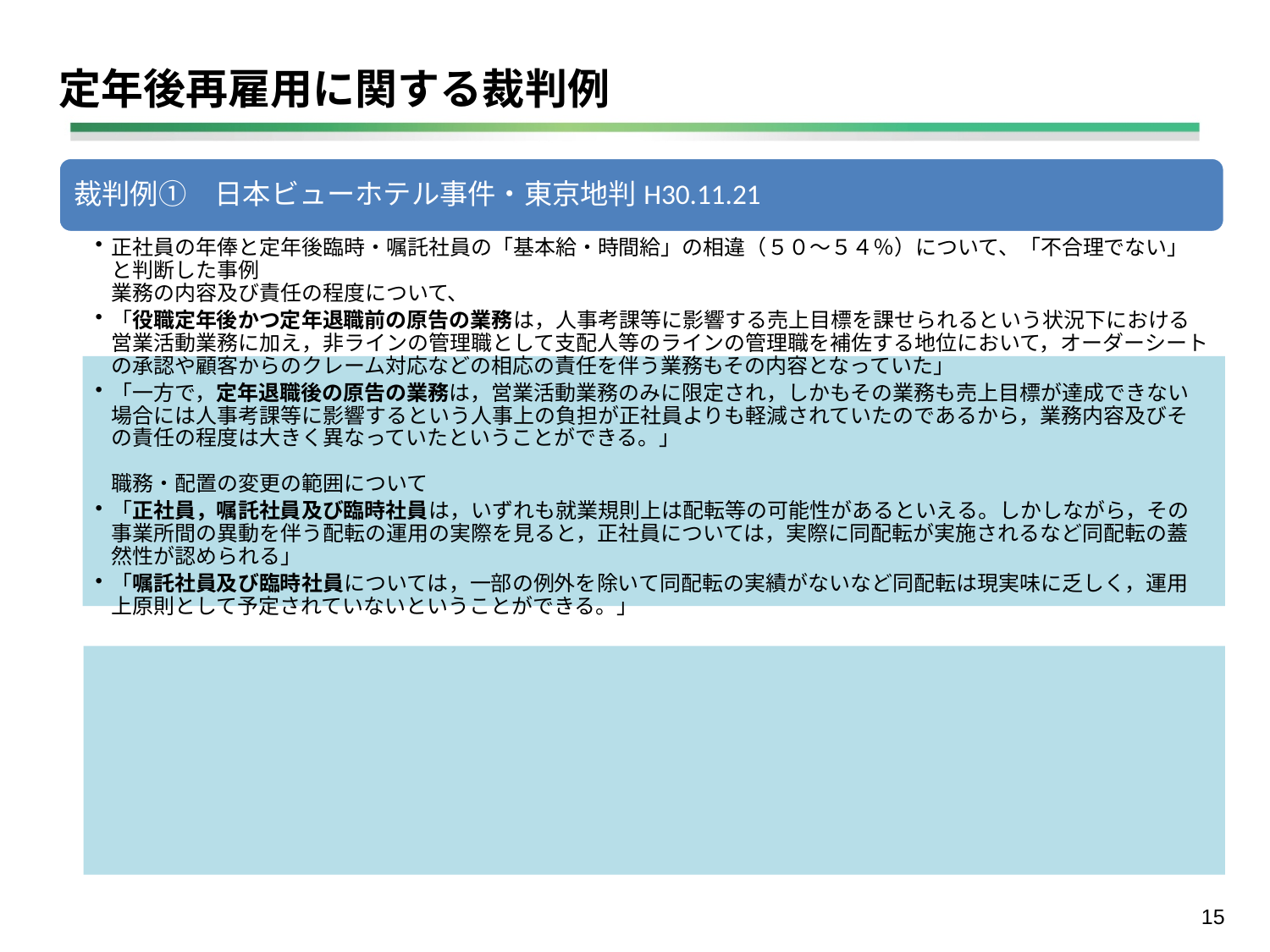

# 定年後再雇用に関する裁判例
裁判例①　日本ビューホテル事件・東京地判H30.11.21
正社員の年俸と定年後臨時・嘱託社員の「基本給・時間給」の相違（５０〜５４％）について、「不合理でない」と判断した事例
業務の内容及び責任の程度について、
「役職定年後かつ定年退職前の原告の業務は，人事考課等に影響する売上目標を課せられるという状況下における営業活動業務に加え，非ラインの管理職として支配人等のラインの管理職を補佐する地位において，オーダーシートの承認や顧客からのクレーム対応などの相応の責任を伴う業務もその内容となっていた」
「一方で，定年退職後の原告の業務は，営業活動業務のみに限定され，しかもその業務も売上目標が達成できない場合には人事考課等に影響するという人事上の負担が正社員よりも軽減されていたのであるから，業務内容及びその責任の程度は大きく異なっていたということができる。」
職務・配置の変更の範囲について
「正社員，嘱託社員及び臨時社員は，いずれも就業規則上は配転等の可能性があるといえる。しかしながら，その事業所間の異動を伴う配転の運用の実際を見ると，正社員については，実際に同配転が実施されるなど同配転の蓋然性が認められる」
「嘱託社員及び臨時社員については，一部の例外を除いて同配転の実績がないなど同配転は現実味に乏しく，運用上原則として予定されていないということができる。」

15